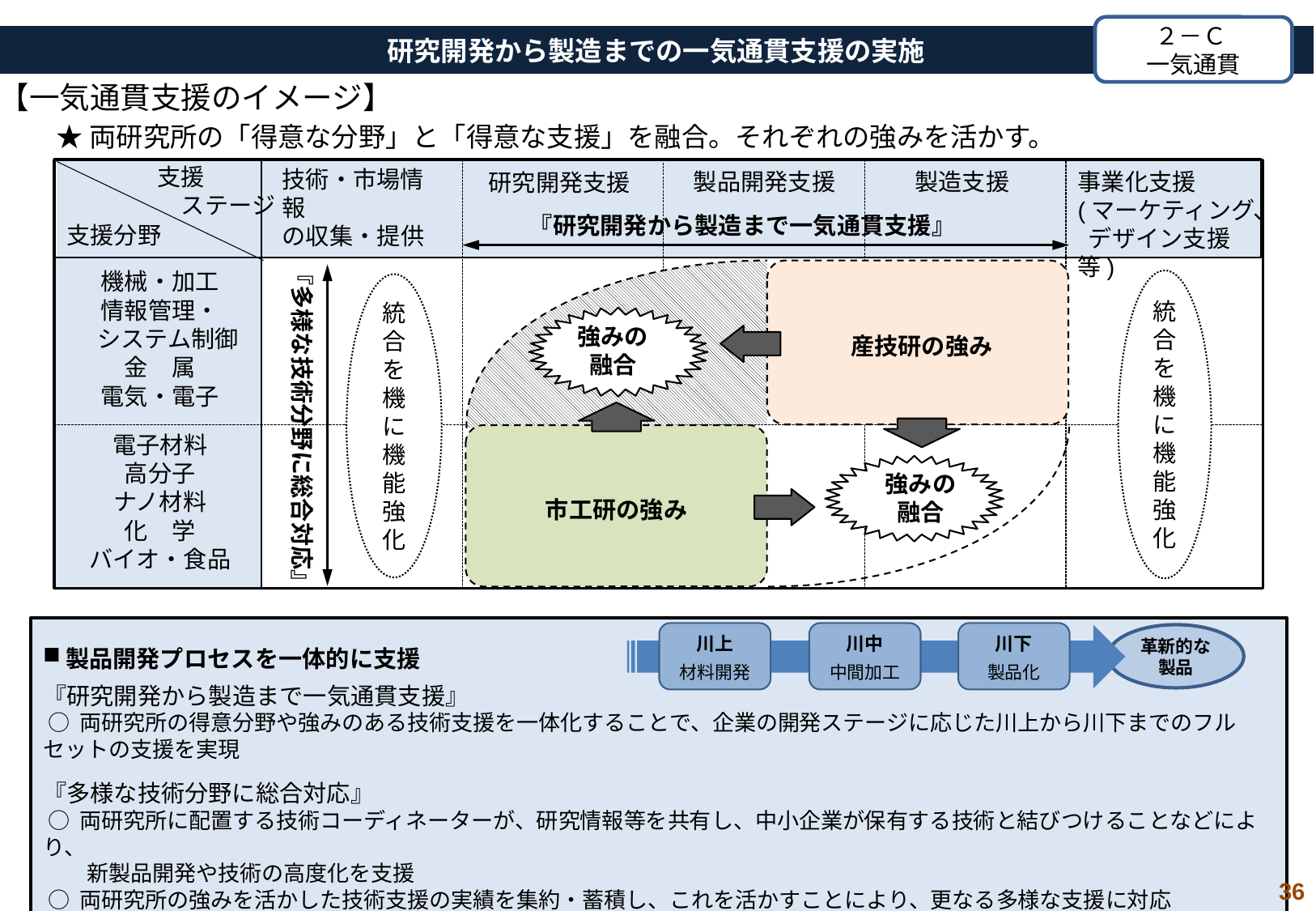

２－Ｃ
一気通貫
研究開発から製造までの一気通貫支援の実施
【一気通貫支援のイメージ】
★両研究所の「得意な分野」と「得意な支援」を融合。それぞれの強みを活かす。
支援
　ステージ

技術・市場情報
の収集・提供

製造支援
製品開発支援
事業化支援
(マーケティング、
 デザイン支援等)
研究開発支援
『研究開発から製造まで一気通貫支援』
支援分野

機械・加工
情報管理・
  システム制御
金　属
電気・電子

『多様な技術分野に総合対応』
統合を機に機能強化
統合を機に機能強化

強みの
融合
産技研の強み

電子材料
高分子
ナノ材料
化　学
バイオ・食品

強みの
融合
市工研の強み

製品開発プロセスを一体的に支援

『研究開発から製造まで一気通貫支援』
 ○ 両研究所の得意分野や強みのある技術支援を一体化することで、企業の開発ステージに応じた川上から川下までのフルセットの支援を実現

『多様な技術分野に総合対応』
 ○ 両研究所に配置する技術コーディネーターが、研究情報等を共有し、中小企業が保有する技術と結びつけることなどにより、
　　新製品開発や技術の高度化を支援
 ○ 両研究所の強みを活かした技術支援の実績を集約・蓄積し、これを活かすことにより、更なる多様な支援に対応
川上

材料開発
川中

中間加工
川下

製品化

革新的な
製品
36